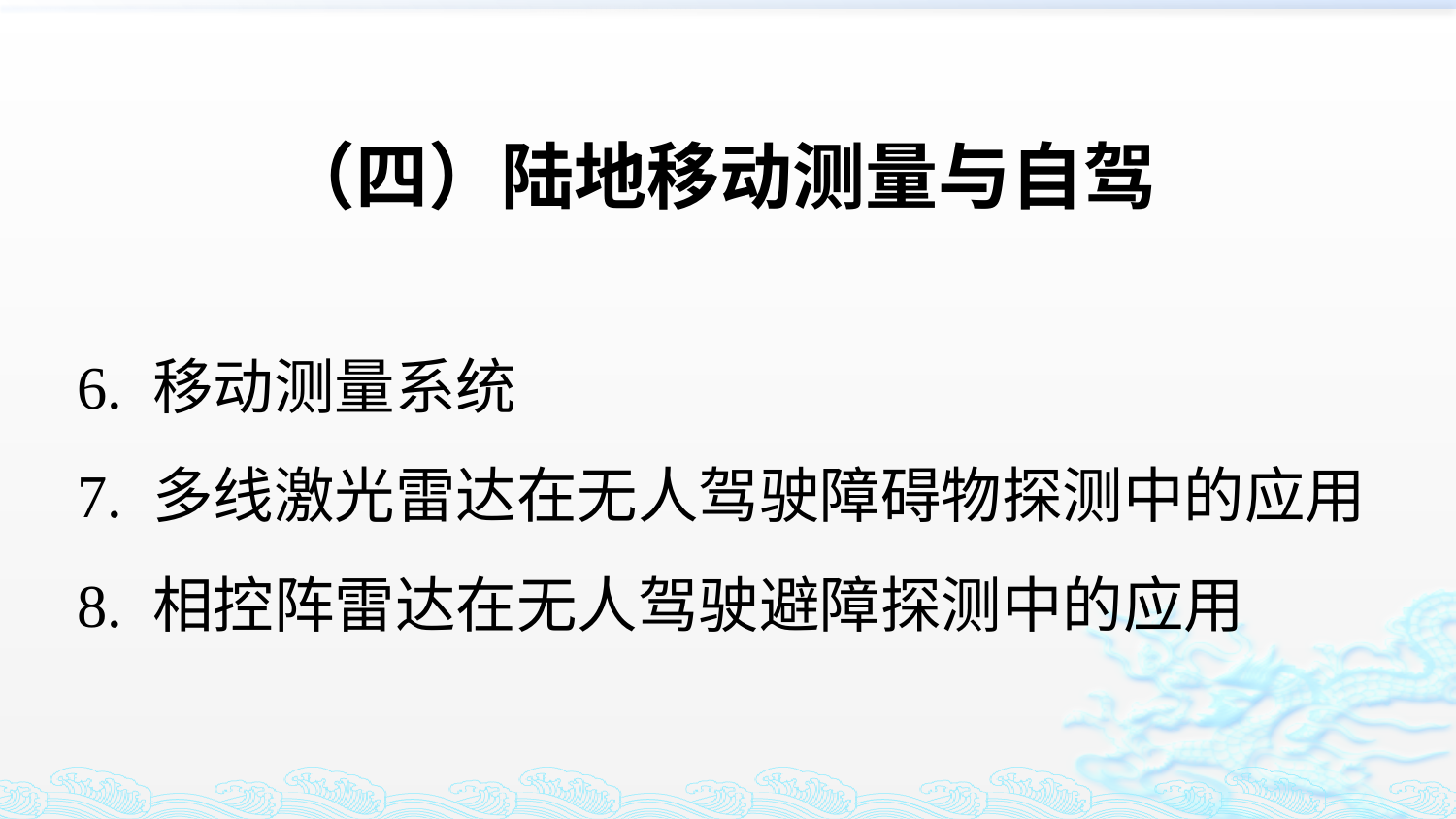

（四）陆地移动测量与自驾
6. 移动测量系统
7. 多线激光雷达在无人驾驶障碍物探测中的应用
8. 相控阵雷达在无人驾驶避障探测中的应用